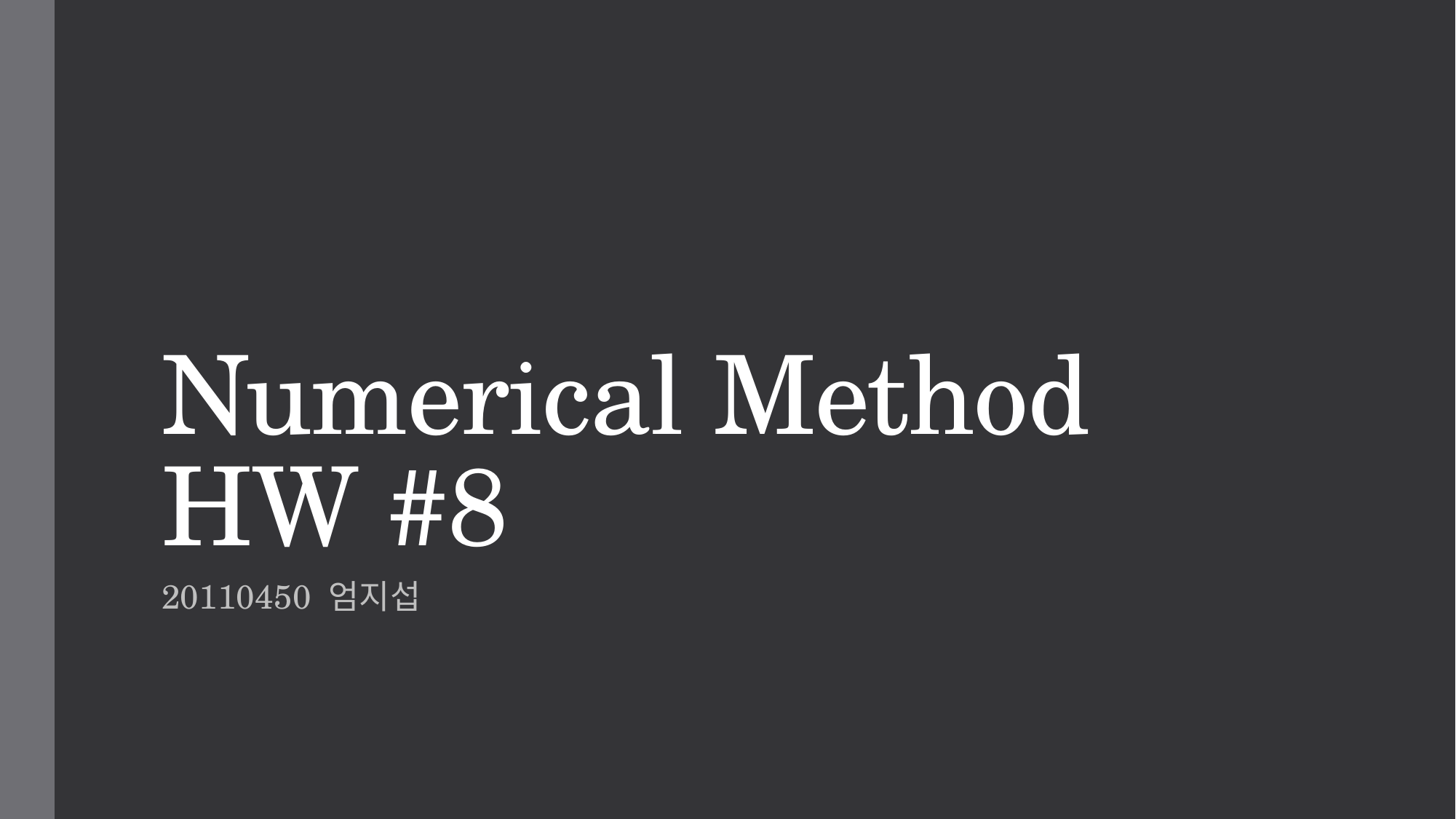

# Numerical Method HW #8
20110450 엄지섭